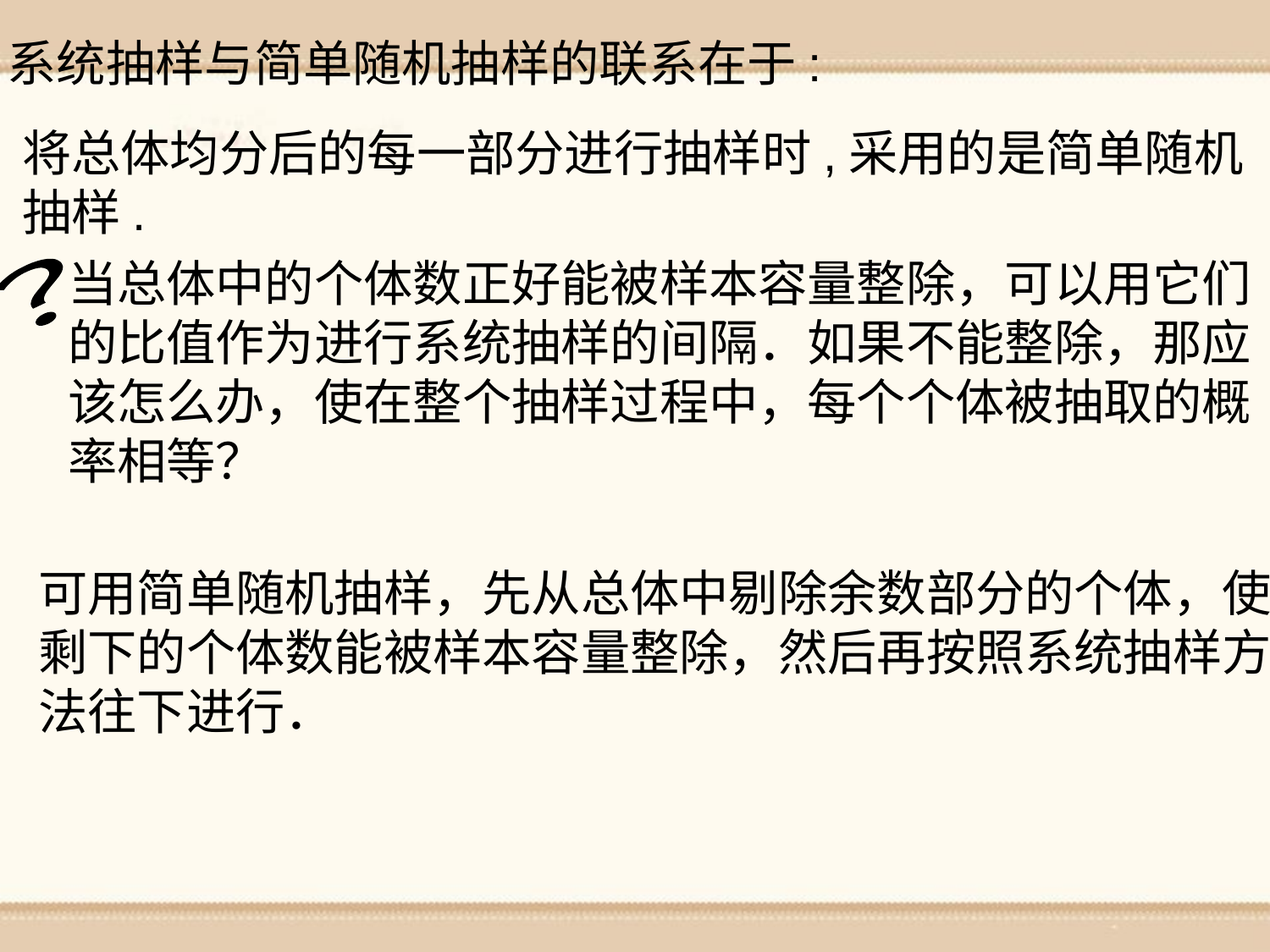

系统抽样与简单随机抽样的联系在于:
将总体均分后的每一部分进行抽样时,采用的是简单随机
抽样.
当总体中的个体数正好能被样本容量整除，可以用它们
的比值作为进行系统抽样的间隔．如果不能整除，那应
该怎么办，使在整个抽样过程中，每个个体被抽取的概
率相等？
？
可用简单随机抽样，先从总体中剔除余数部分的个体，使
剩下的个体数能被样本容量整除，然后再按照系统抽样方
法往下进行．